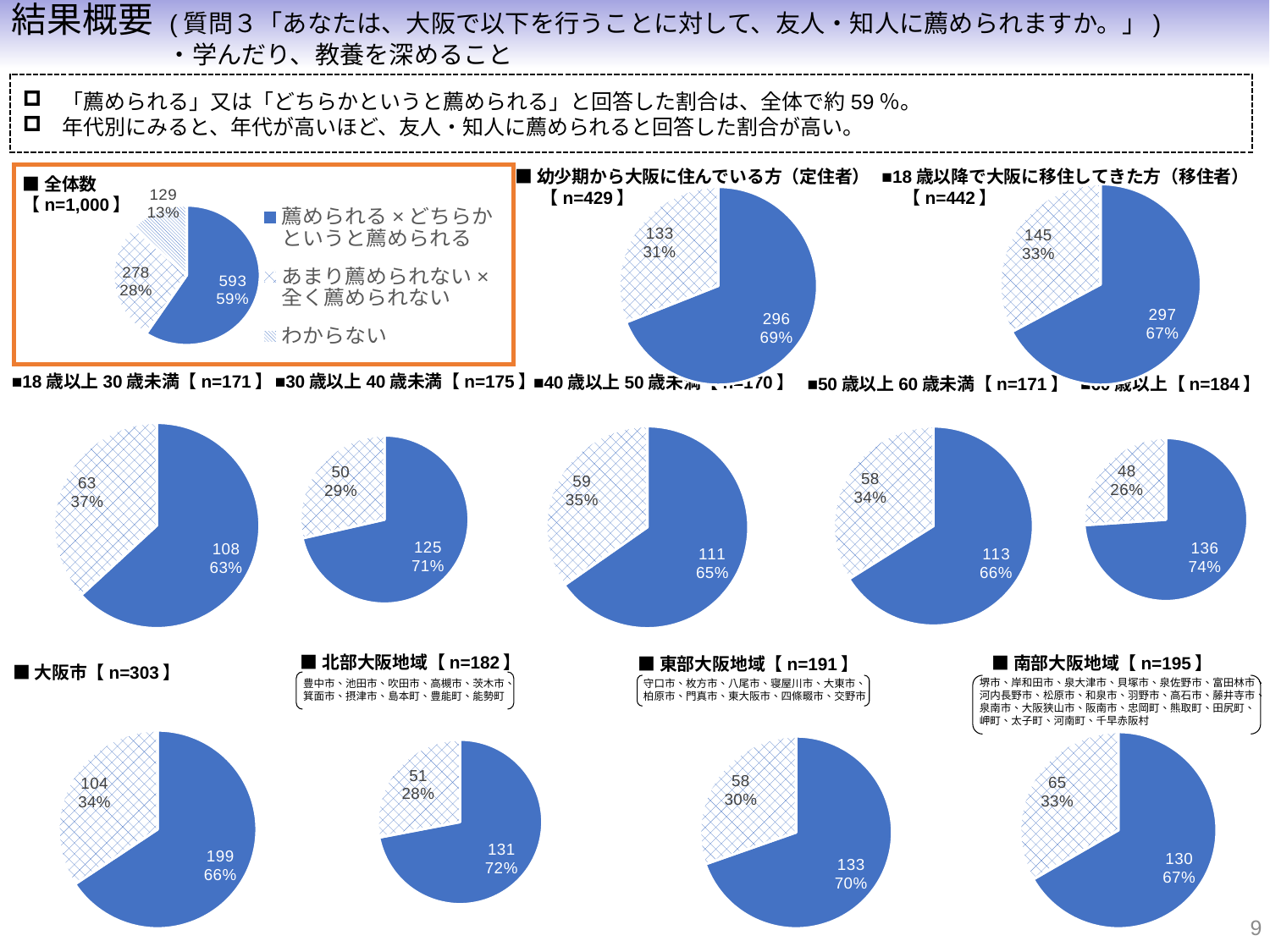

結果概要 (質問３「あなたは、大阪で以下を行うことに対して、友人・知人に薦められますか。」)
　　　　　　　　・学んだり、教養を深めること
「薦められる」又は「どちらかというと薦められる」と回答した割合は、全体で約59％。
年代別にみると、年代が高いほど、友人・知人に薦められると回答した割合が高い。
■幼少期から大阪に住んでいる方（定住者）
 　【n=429】
■18歳以降で大阪に移住してきた方（移住者）
　 【n=442】

### Chart

| Category | 18歳以降で大阪に移住してきた方（移住者） |
|---|---|
| 薦められる×どちらかというと薦められる | 297.0 |
| あまり薦められない×全く薦められない | 145.0 |

### Chart

| Category | 幼少期から大阪に住んでいる方（定住者） |
|---|---|
| 薦められる×どちらかというと薦められる | 296.0 |
| あまり薦められない×全く薦められない | 133.0 |
■全体数
【n=1,000】

### Chart

| Category | 学び、教養 |
|---|---|
| 薦められる×どちらかというと薦められる | 593.0 |
| あまり薦められない×全く薦められない | 278.0 |
| わからない | 129.0 |
■30歳以上40歳未満【n=175】
■18歳以上30歳未満【n=171】
■40歳以上50歳未満【n=170】
■50歳以上60歳未満【n=171】
■60歳以上【n=184】

### Chart

| Category | 50歳以上60歳未満 |
|---|---|
| 薦められる×どちらかというと薦められる | 113.0 |
| あまり薦められない×全く薦められない | 58.0 |

### Chart

| Category | 60歳以上86歳未満 |
|---|---|
| 薦められる×どちらかというと薦められる | 136.0 |
| あまり薦められない×全く薦められない | 48.0 |

### Chart

| Category | 18歳以上30歳未満 |
|---|---|
| 薦められる×どちらかというと薦められる | 108.0 |
| あまり薦められない×全く薦められない | 63.0 |

### Chart

| Category | 30歳以上40歳未満 |
|---|---|
| 薦められる×どちらかというと薦められる | 125.0 |
| あまり薦められない×全く薦められない | 50.0 |

### Chart

| Category | 40歳以上50歳未満 |
|---|---|
| 薦められる×どちらかというと薦められる | 111.0 |
| あまり薦められない×全く薦められない | 59.0 |
■北部大阪地域【n=182】
■南部大阪地域【n=195】
■東部大阪地域【n=191】
■大阪市【n=303】
堺市、岸和田市、泉大津市、貝塚市、泉佐野市、富田林市、
河内長野市、松原市、和泉市、羽野市、高石市、藤井寺市、
泉南市、大阪狭山市、阪南市、忠岡町、熊取町、田尻町、
岬町、太子町、河南町、千早赤阪村
守口市、枚方市、八尾市、寝屋川市、大東市、
柏原市、門真市、東大阪市、四條畷市、交野市
豊中市、池田市、吹田市、高槻市、茨木市、
箕面市、摂津市、島本町、豊能町、能勢町

### Chart

| Category | 大阪市 |
|---|---|
| 薦められる×どちらかというと薦められる | 199.0 |
| あまり薦められない×全く薦められない | 104.0 |

### Chart

| Category | 北部大阪地域 |
|---|---|
| 薦められる×どちらかというと薦められる | 131.0 |
| あまり薦められない×全く薦められない | 51.0 |

### Chart

| Category | 東部大阪地域 |
|---|---|
| 薦められる×どちらかというと薦められる | 133.0 |
| あまり薦められない×全く薦められない | 58.0 |

### Chart

| Category | 南部大阪地域 |
|---|---|
| 薦められる×どちらかというと薦められる | 130.0 |
| あまり薦められない×全く薦められない | 65.0 |
9